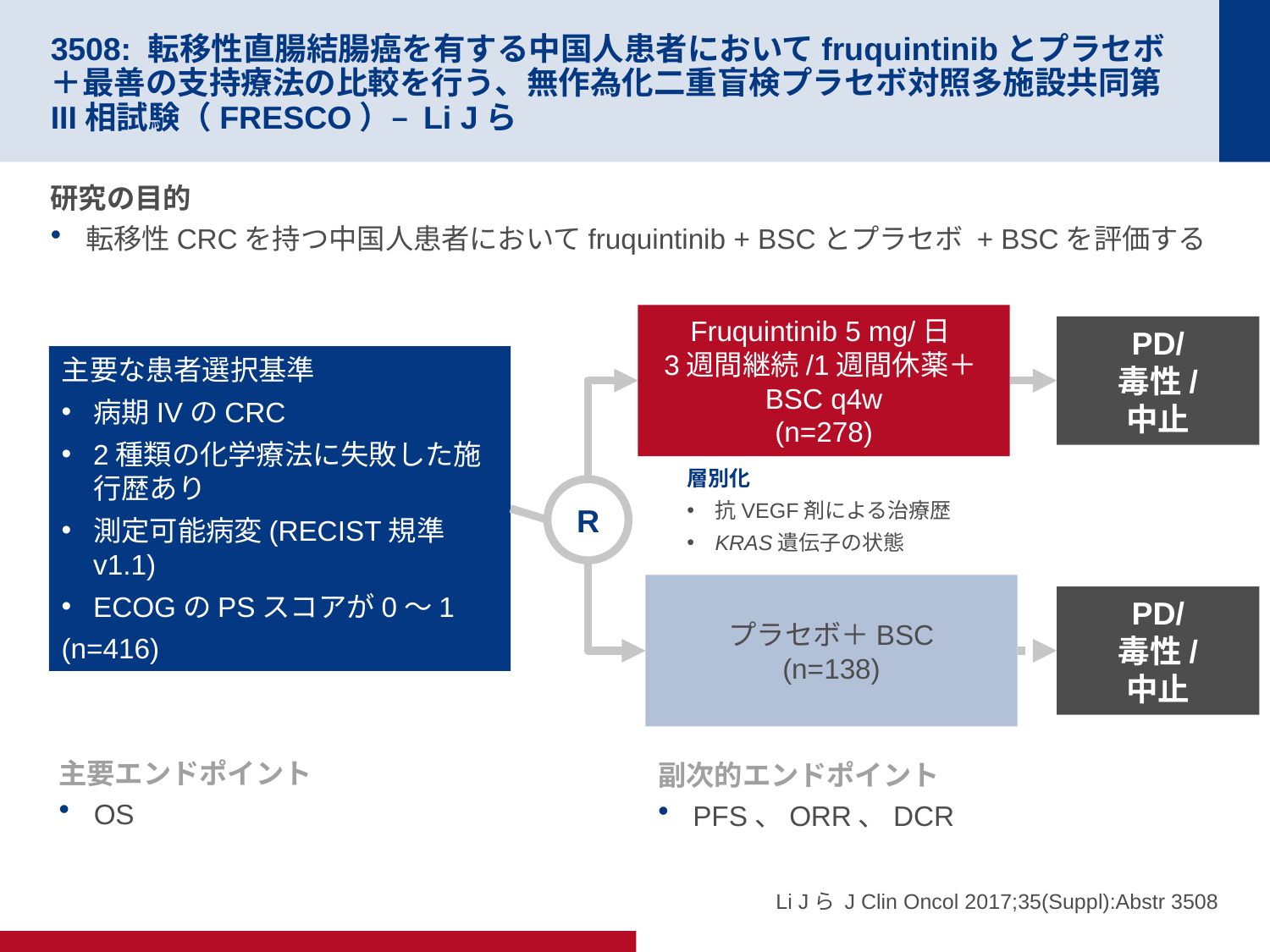

# 3508: 転移性直腸結腸癌を有する中国人患者においてfruquintinibとプラセボ＋最善の支持療法の比較を行う、無作為化二重盲検プラセボ対照多施設共同第III相試験（FRESCO）– Li Jら
研究の目的
転移性CRCを持つ中国人患者においてfruquintinib + BSCとプラセボ + BSCを評価する
Fruquintinib 5 mg/日
3週間継続/1週間休薬＋BSC q4w
(n=278)
PD/
毒性/
中止
主要な患者選択基準
病期IVのCRC
2種類の化学療法に失敗した施行歴あり
測定可能病変(RECIST規準 v1.1)
ECOGのPSスコアが0～1
(n=416)
層別化
抗VEGF剤による治療歴
KRAS遺伝子の状態

R
プラセボ＋BSC
(n=138)
PD/
毒性/
中止
主要エンドポイント
OS
副次的エンドポイント
PFS、ORR、DCR
Li Jら J Clin Oncol 2017;35(Suppl):Abstr 3508